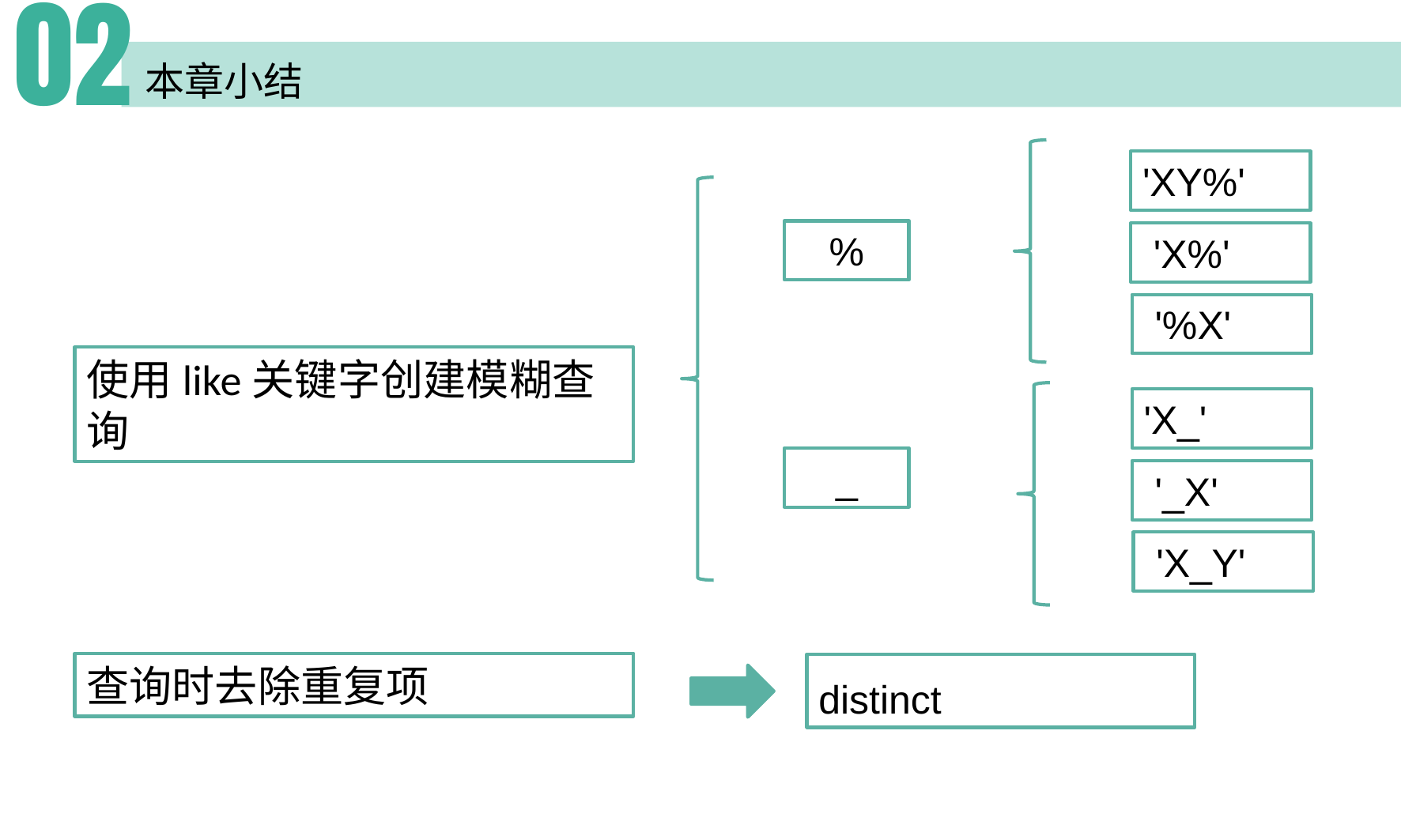

02

本章小结

'XY%'

%
 'X%'
 '%X'
使用like关键字创建模糊查询

'X_'
_
 '_X'
 'X_Y'
查询时去除重复项
distinct